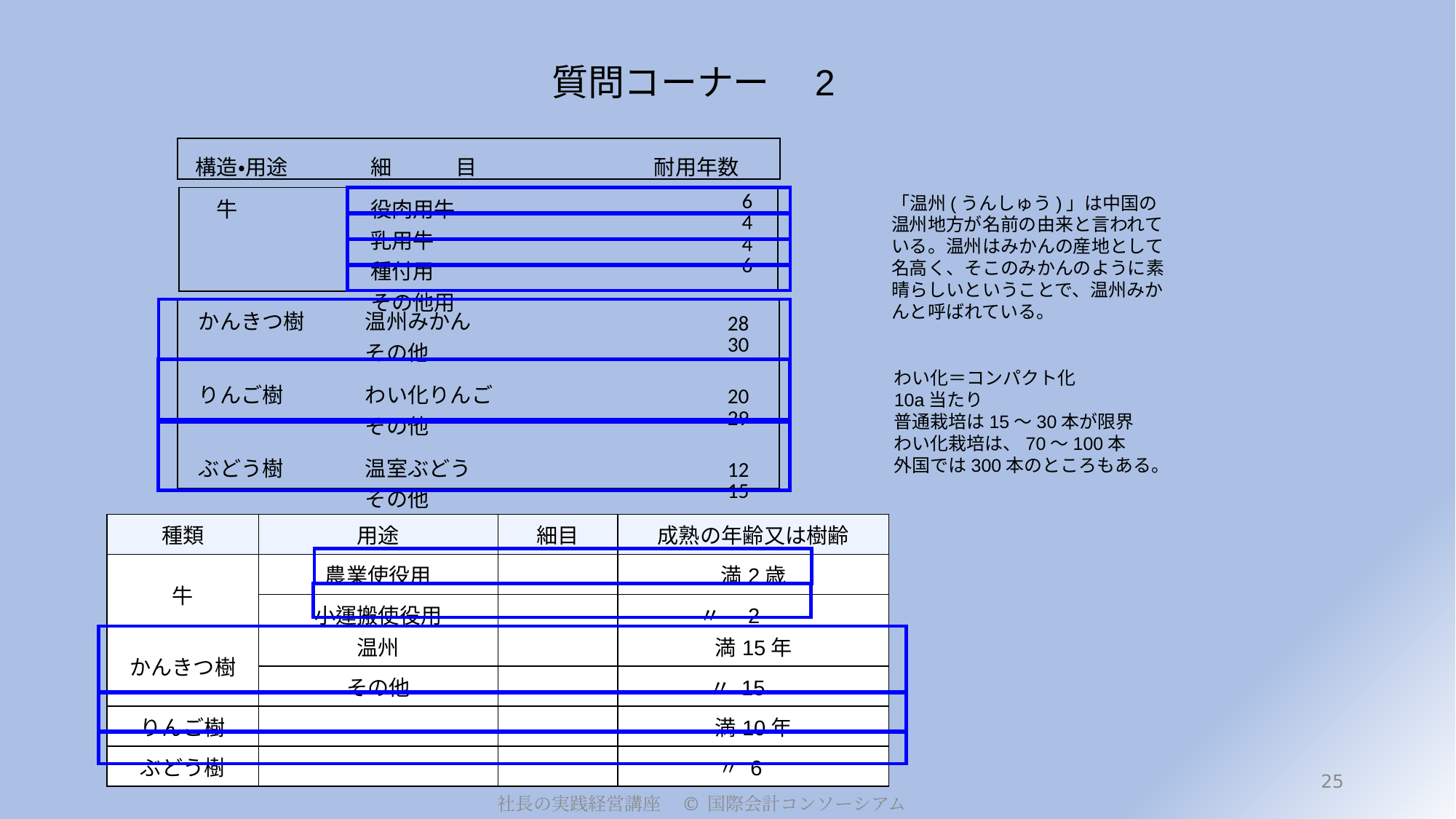

# 質問コーナー　2
|  |
| --- |
| 構造・用途 | 細　　　目 | 耐用年数 |
| --- | --- | --- |
| 牛 | 役肉用牛 乳用牛 種付用 その他用 | 6 4 4 6 |
「温州(うんしゅう)」は中国の温州地方が名前の由来と言われている。温州はみかんの産地として名高く、そこのみかんのように素晴らしいということで、温州みかんと呼ばれている。
|  |
| --- |

|  |
| --- |
| かんきつ樹 | 温州みかん その他 | 28 30 |
| --- | --- | --- |
| りんご樹 | わい化りんご その他 | 20 29 |
| ぶどう樹 | 温室ぶどう その他 | 12 15 |

わい化＝コンパクト化
10a当たり
普通栽培は15～30本が限界
わい化栽培は、70～100本
外国では300本のところもある。

| 種類 | 用途 | 細目 | 成熟の年齢又は樹齢 |
| --- | --- | --- | --- |
| 牛 | 農業使役用 |  | 満2歳 |
|  | 小運搬使役用 |  | 〃　2 |

| かんきつ樹 | 温州 |  | 満15年 |
| --- | --- | --- | --- |
|  | その他 |  | 〃 15 |
| りんご樹 |  |  | 満10年 |
| ぶどう樹 |  |  | 〃 6 |

25
社長の実践経営講座　© 国際会計コンソーシアム